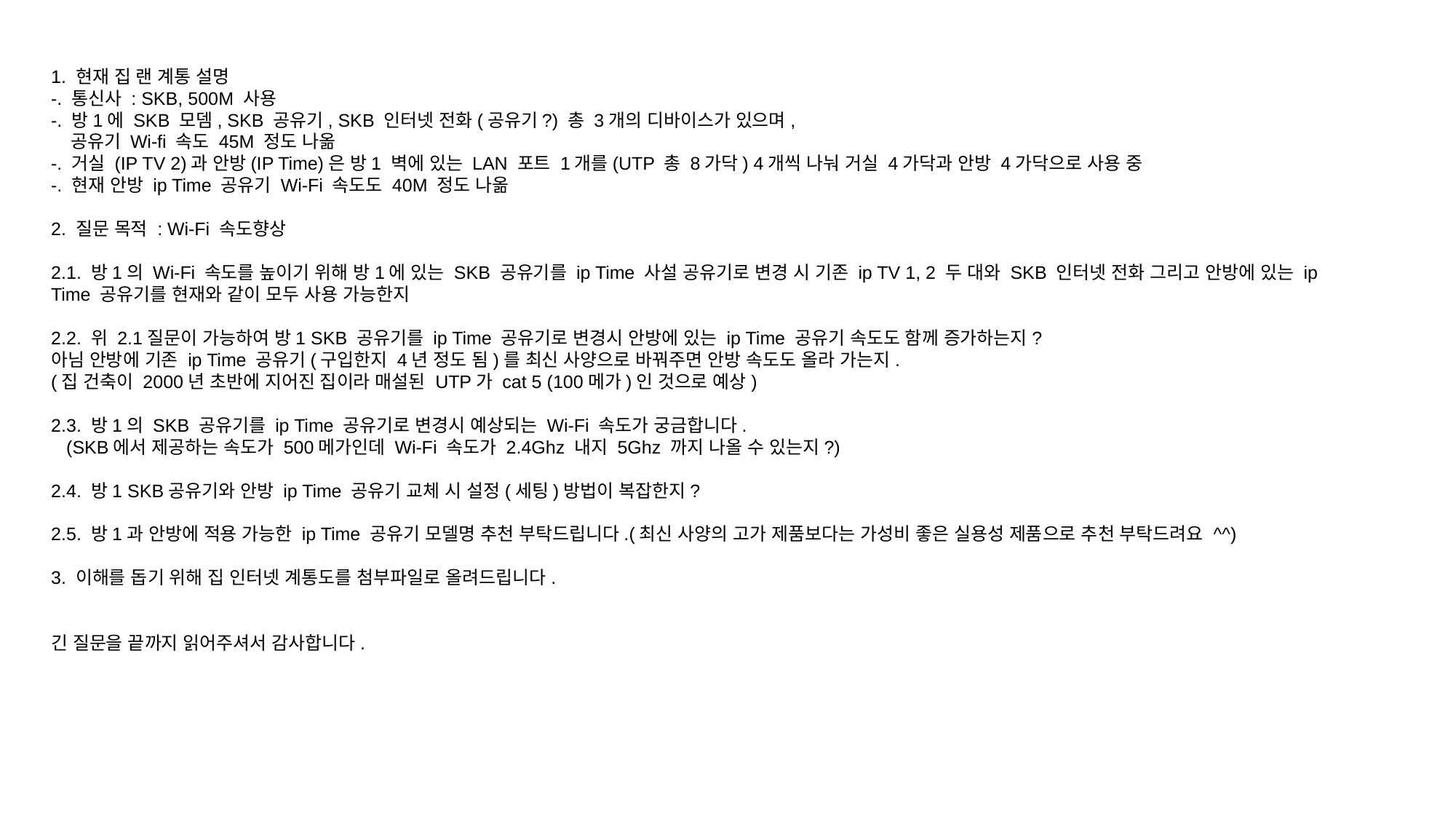

1. 현재 집 랜 계통 설명
-. 통신사 : SKB, 500M 사용
-. 방1에 SKB 모뎀, SKB 공유기, SKB 인터넷 전화(공유기?) 총 3개의 디바이스가 있으며,
   공유기 Wi-fi 속도 45M 정도 나옮
-. 거실 (IP TV 2)과 안방(IP Time)은 방1 벽에 있는 LAN 포트 1개를(UTP 총 8가닥) 4개씩 나눠 거실 4가닥과 안방 4가닥으로 사용 중
-. 현재 안방 ip Time 공유기 Wi-Fi 속도도 40M 정도 나옮

2. 질문 목적 : Wi-Fi 속도향상

2.1. 방1의 Wi-Fi 속도를 높이기 위해 방1에 있는 SKB 공유기를 ip Time 사설 공유기로 변경 시 기존 ip TV 1, 2 두 대와 SKB 인터넷 전화 그리고 안방에 있는 ip Time 공유기를 현재와 같이 모두 사용 가능한지

2.2. 위 2.1질문이 가능하여 방1 SKB 공유기를 ip Time 공유기로 변경시 안방에 있는 ip Time 공유기 속도도 함께 증가하는지?
아님 안방에 기존 ip Time 공유기(구입한지 4년 정도 됨)를 최신 사양으로 바꿔주면 안방 속도도 올라 가는지.
(집 건축이 2000년 초반에 지어진 집이라 매설된 UTP가 cat 5 (100메가)인 것으로 예상)

2.3. 방1의 SKB 공유기를 ip Time 공유기로 변경시 예상되는 Wi-Fi 속도가 궁금합니다.
   (SKB에서 제공하는 속도가 500메가인데 Wi-Fi 속도가 2.4Ghz 내지 5Ghz 까지 나올 수 있는지?)

2.4. 방1 SKB공유기와 안방 ip Time 공유기 교체 시 설정(세팅)방법이 복잡한지?

2.5. 방1과 안방에 적용 가능한 ip Time 공유기 모델명 추천 부탁드립니다.(최신 사양의 고가 제품보다는 가성비 좋은 실용성 제품으로 추천 부탁드려요 ^^)

3. 이해를 돕기 위해 집 인터넷 계통도를 첨부파일로 올려드립니다.

긴 질문을 끝까지 읽어주셔서 감사합니다.